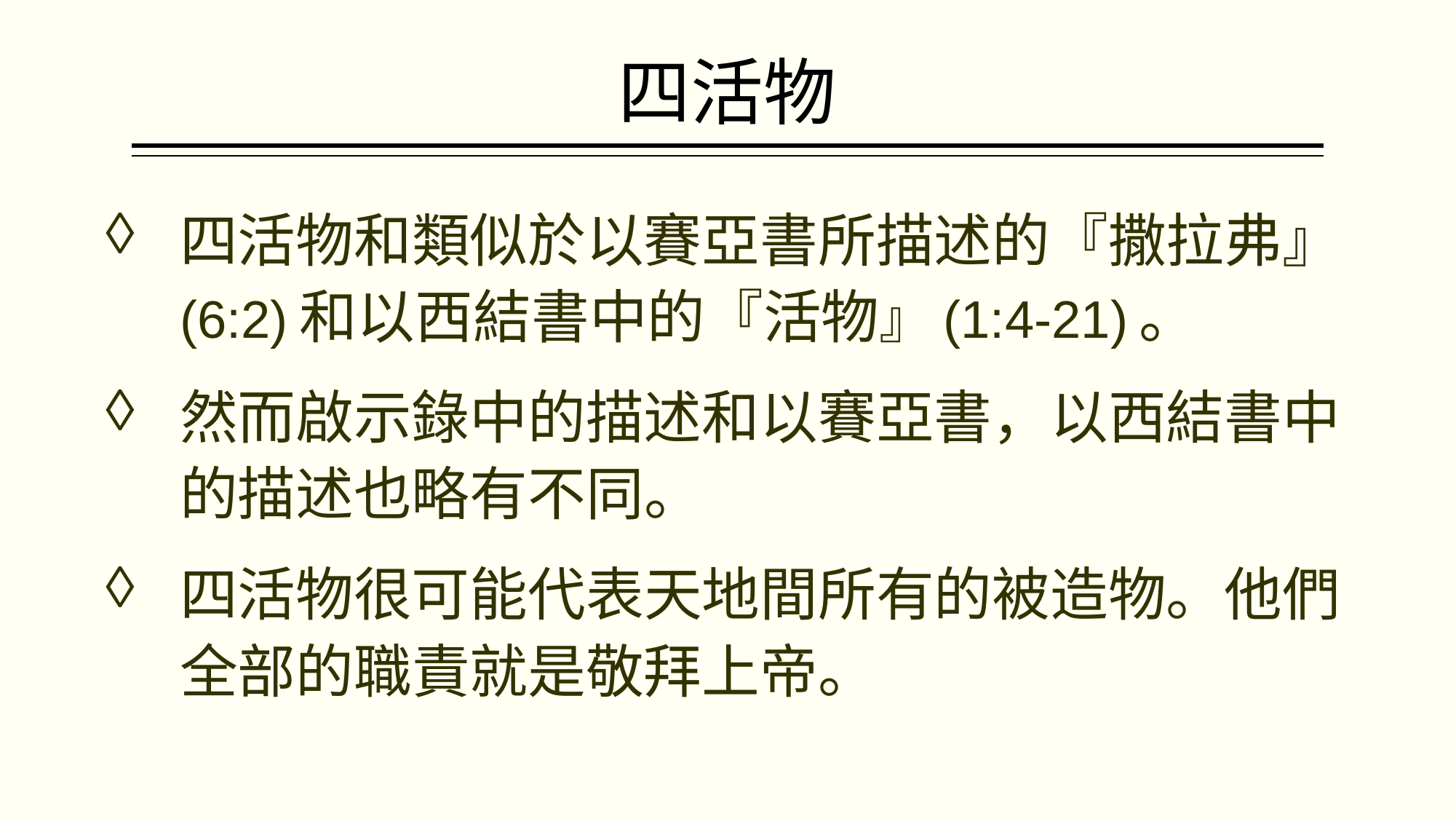

# 四活物
四活物和類似於以賽亞書所描述的『撒拉弗』 (6:2)和以西結書中的『活物』(1:4-21)。
然而啟示錄中的描述和以賽亞書，以西結書中的描述也略有不同。
四活物很可能代表天地間所有的被造物。他們全部的職責就是敬拜上帝。